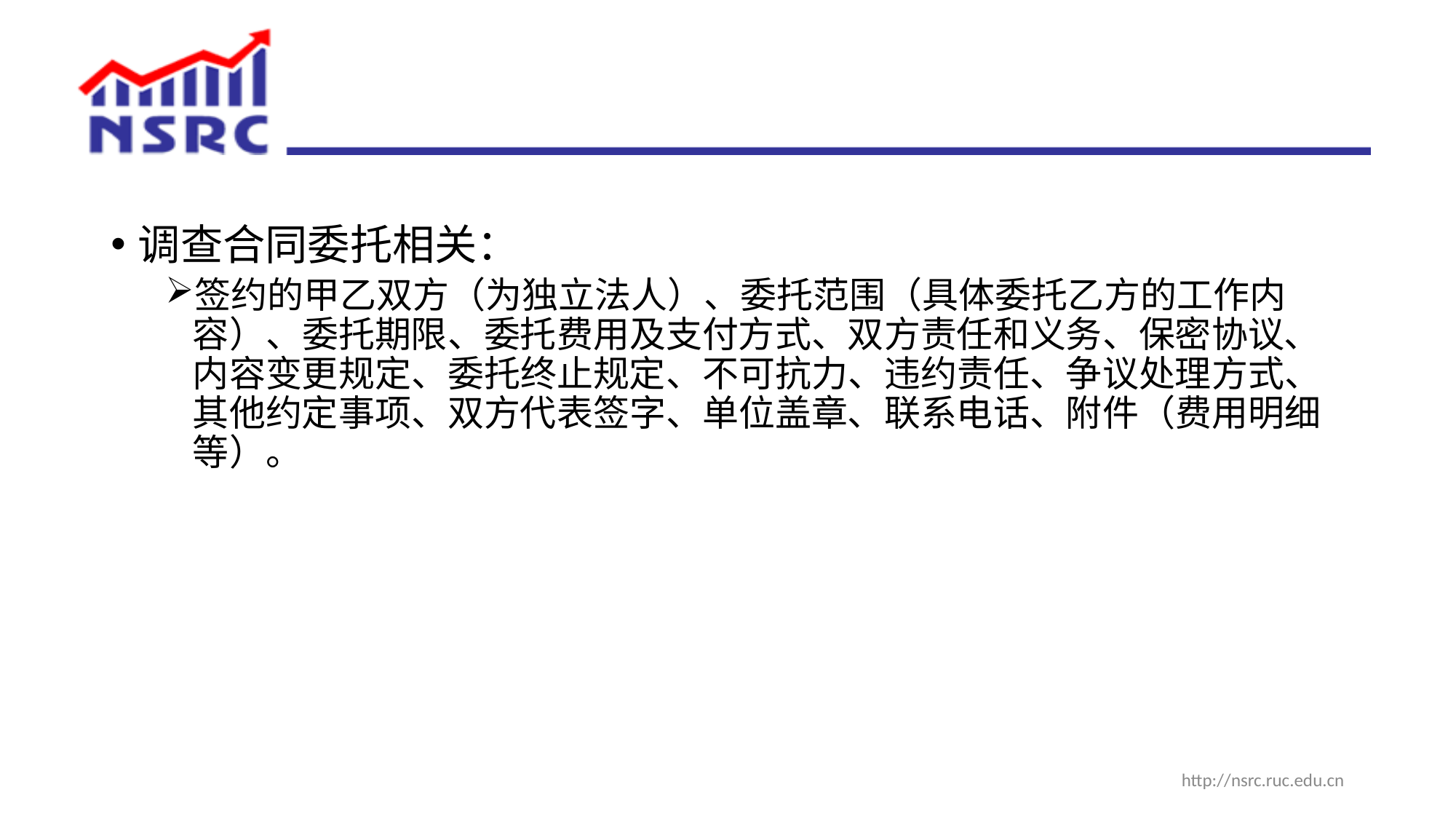

#
调查合同委托相关：
签约的甲乙双方（为独立法人）、委托范围（具体委托乙方的工作内容）、委托期限、委托费用及支付方式、双方责任和义务、保密协议、内容变更规定、委托终止规定、不可抗力、违约责任、争议处理方式、其他约定事项、双方代表签字、单位盖章、联系电话、附件（费用明细等）。